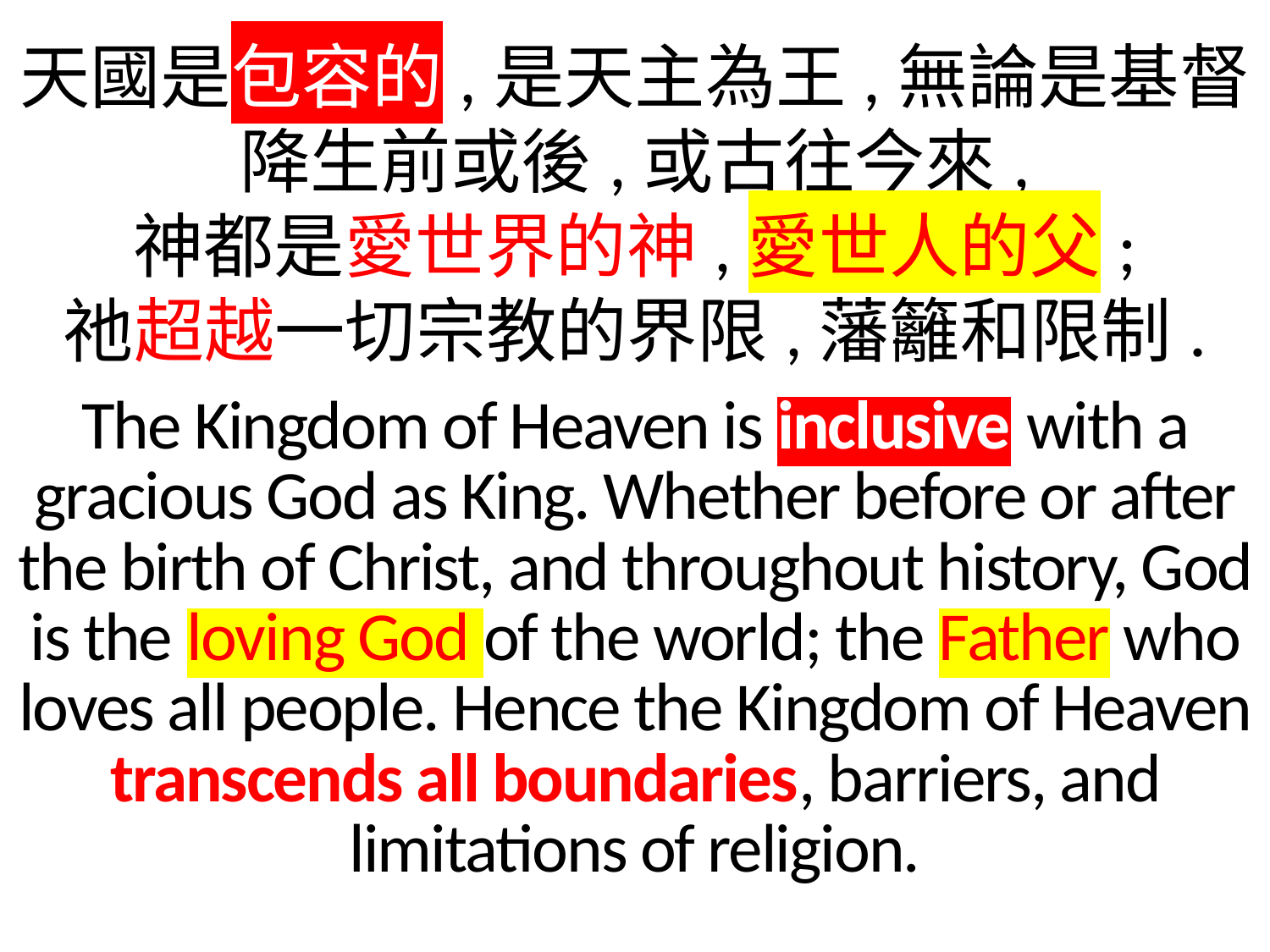

天國是包容的,是天主為王,無論是基督降生前或後,或古往今來,
神都是愛世界的神,愛世人的父;
祂超越一切宗教的界限,藩籬和限制.
The Kingdom of Heaven is inclusive with a gracious God as King. Whether before or after the birth of Christ, and throughout history, God is the loving God of the world; the Father who loves all people. Hence the Kingdom of Heaven transcends all boundaries, barriers, and limitations of religion.